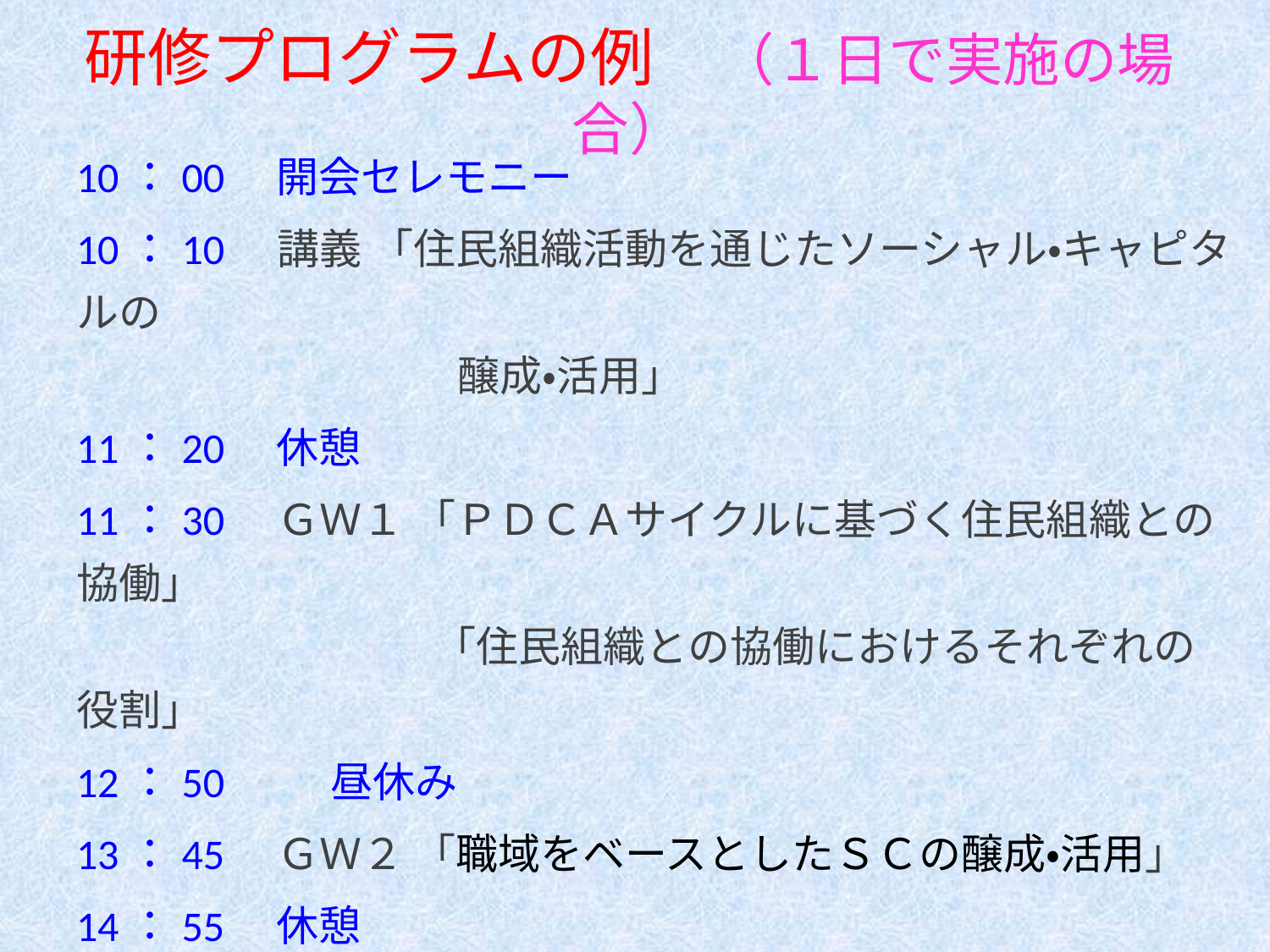

# 研修プログラムの例　（１日で実施の場合）
10：00　開会セレモニー
10：10　講義 「住民組織活動を通じたソーシャル・キャピタルの
　　　　　　　　　醸成・活用」
11：20　休憩
11：30　ＧＷ１ 「ＰＤＣＡサイクルに基づく住民組織との協働」　
　　　　　　　  　「住民組織との協働におけるそれぞれの役割」
12：50	昼休み
13：45　ＧＷ２ 「職域をベースとしたＳＣの醸成・活用」
14：55　休憩
15：05　事例検討 「〇〇市における□□□の取り組み」
16：30　閉会